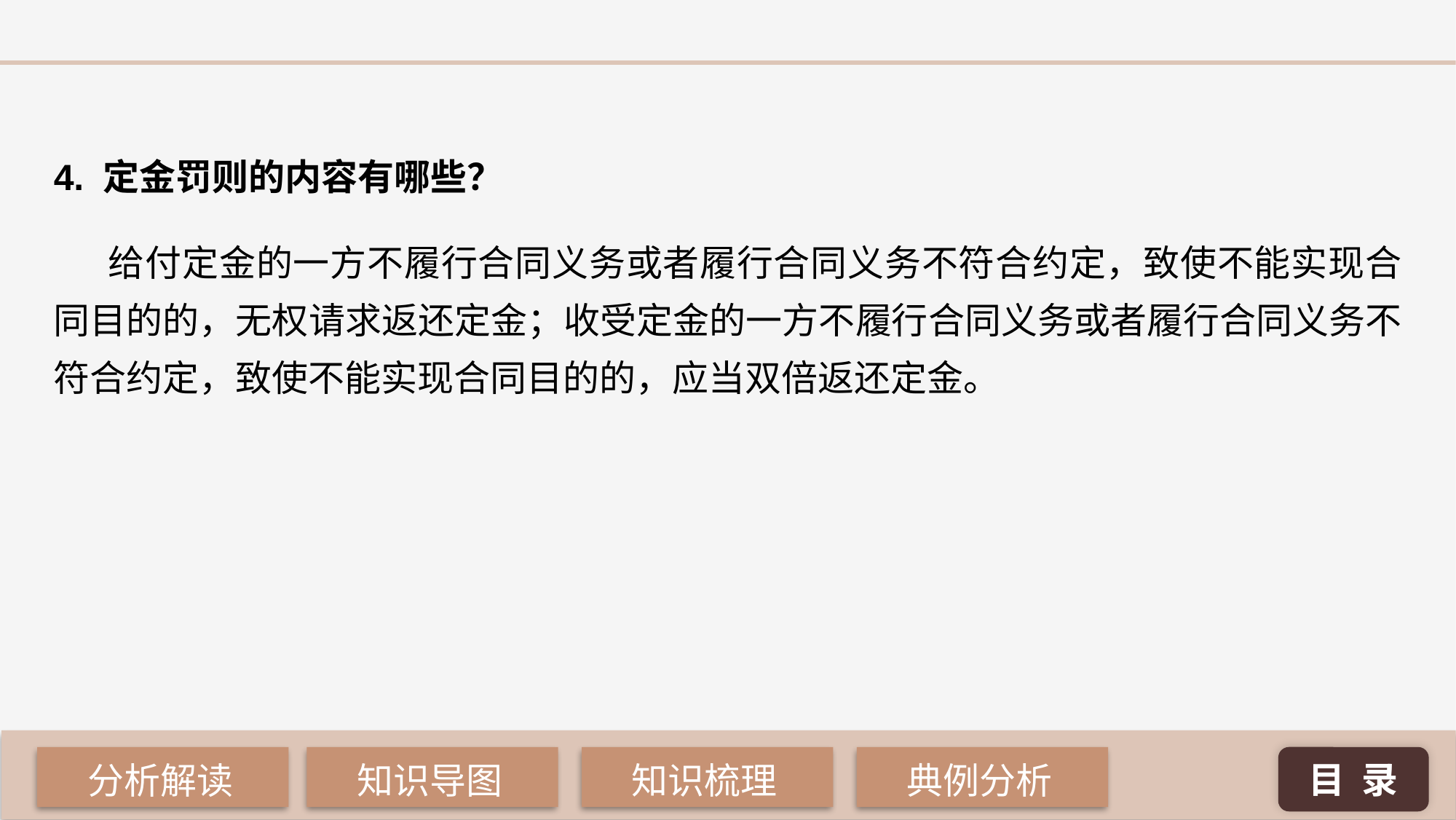

4. 定金罚则的内容有哪些？
给付定金的一方不履行合同义务或者履行合同义务不符合约定，致使不能实现合同目的的，无权请求返还定金；收受定金的一方不履行合同义务或者履行合同义务不符合约定，致使不能实现合同目的的，应当双倍返还定金。